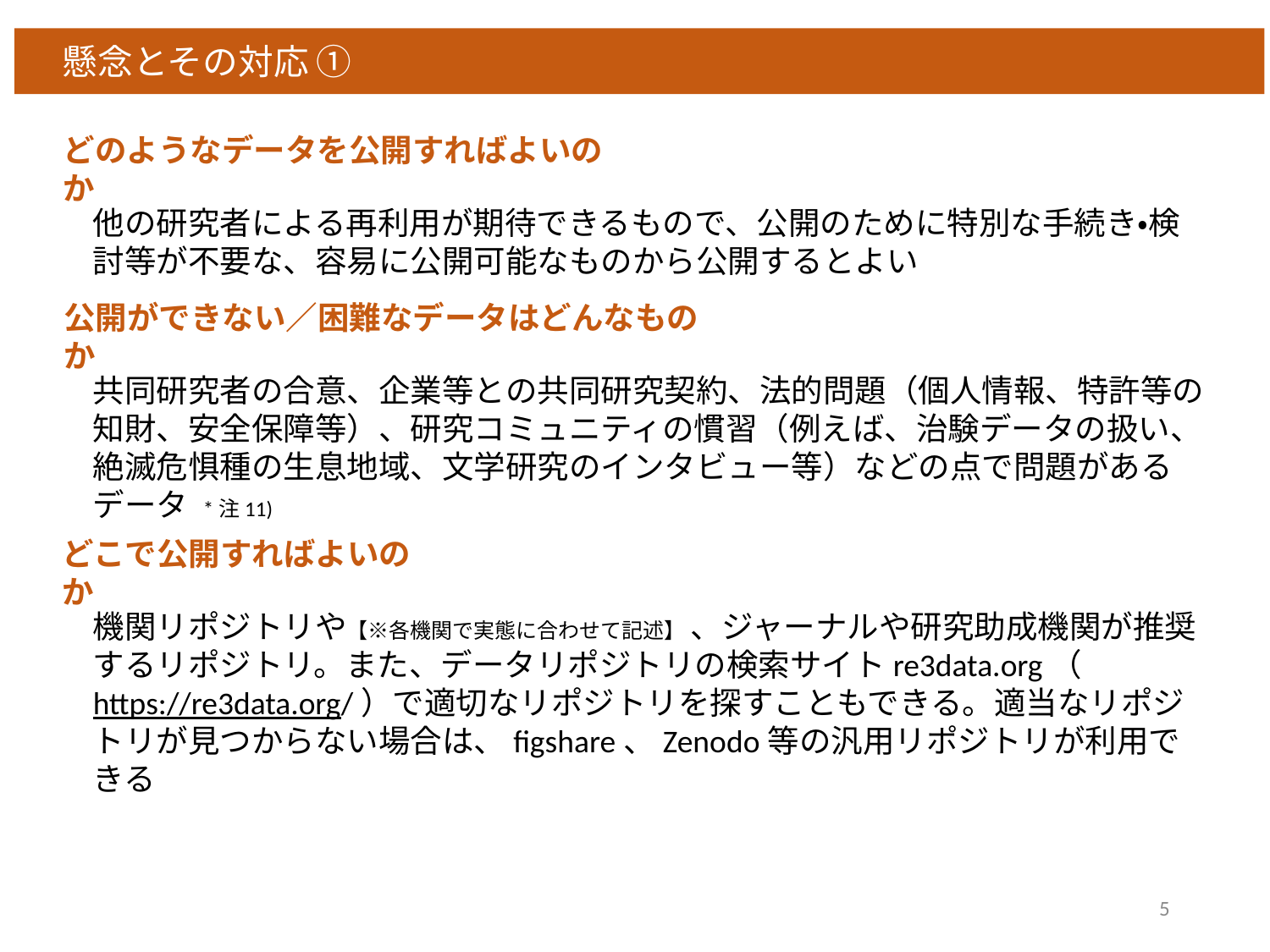

懸念とその対応 ①
どのようなデータを公開すればよいのか
他の研究者による再利用が期待できるもので、公開のために特別な手続き・検討等が不要な、容易に公開可能なものから公開するとよい
公開ができない／困難なデータはどんなものか
共同研究者の合意、企業等との共同研究契約、法的問題（個人情報、特許等の知財、安全保障等）、研究コミュニティの慣習（例えば、治験データの扱い、絶滅危惧種の生息地域、文学研究のインタビュー等）などの点で問題があるデータ *注11)
どこで公開すればよいのか
機関リポジトリや【※各機関で実態に合わせて記述】 、ジャーナルや研究助成機関が推奨するリポジトリ。また、データリポジトリの検索サイトre3data.org（https://re3data.org/）で適切なリポジトリを探すこともできる。適当なリポジトリが見つからない場合は、figshare、Zenodo等の汎用リポジトリが利用できる
5